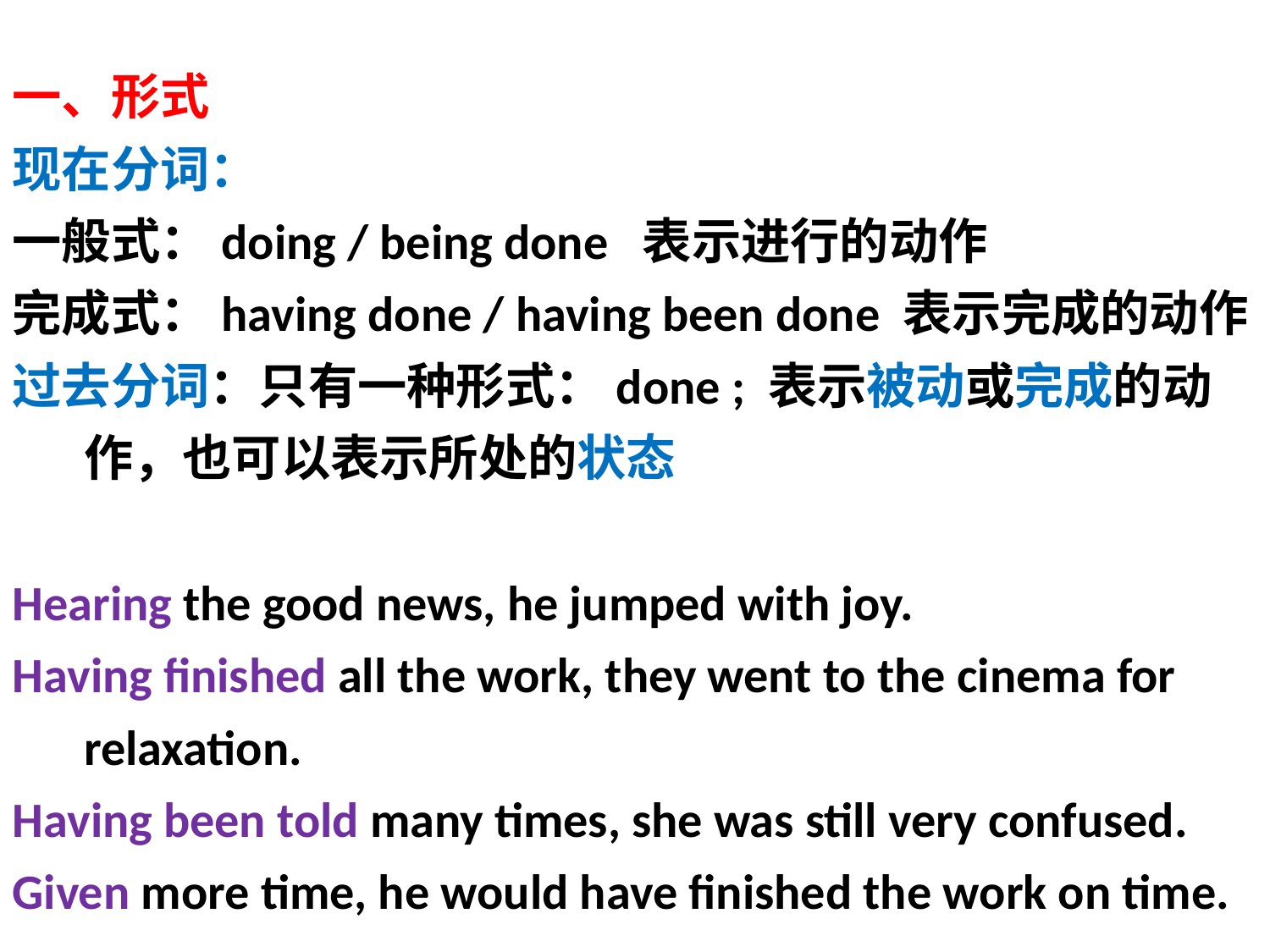

一、形式
现在分词：
一般式：doing / being done  表示进行的动作
完成式：having done / having been done 表示完成的动作
过去分词：只有一种形式：done ; 表示被动或完成的动作，也可以表示所处的状态

Hearing the good news, he jumped with joy.
Having finished all the work, they went to the cinema for relaxation.
Having been told many times, she was still very confused.
Given more time, he would have finished the work on time.